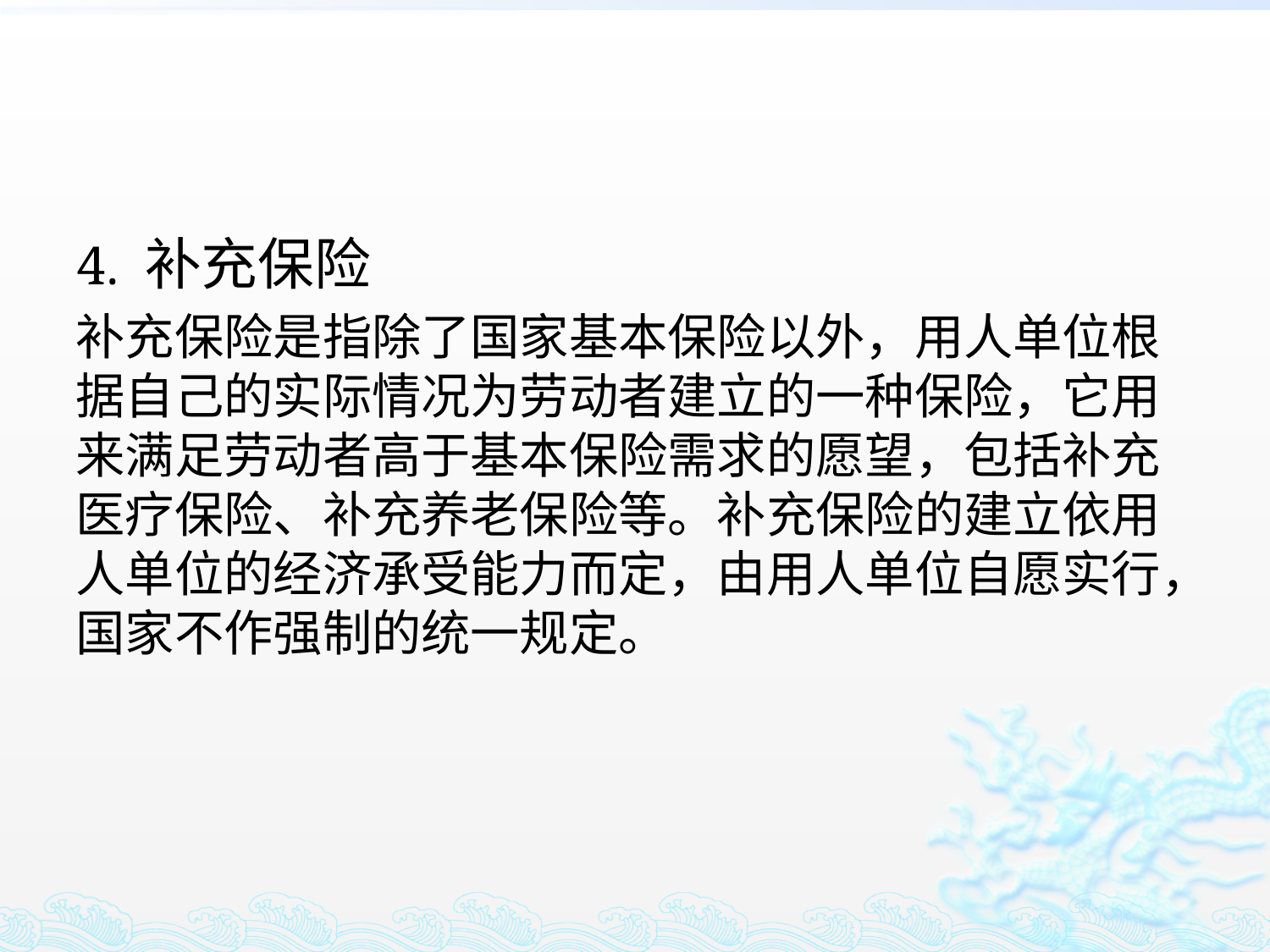

#
4. 补充保险
补充保险是指除了国家基本保险以外，用人单位根据自己的实际情况为劳动者建立的一种保险，它用来满足劳动者高于基本保险需求的愿望，包括补充医疗保险、补充养老保险等。补充保险的建立依用人单位的经济承受能力而定，由用人单位自愿实行，国家不作强制的统一规定。